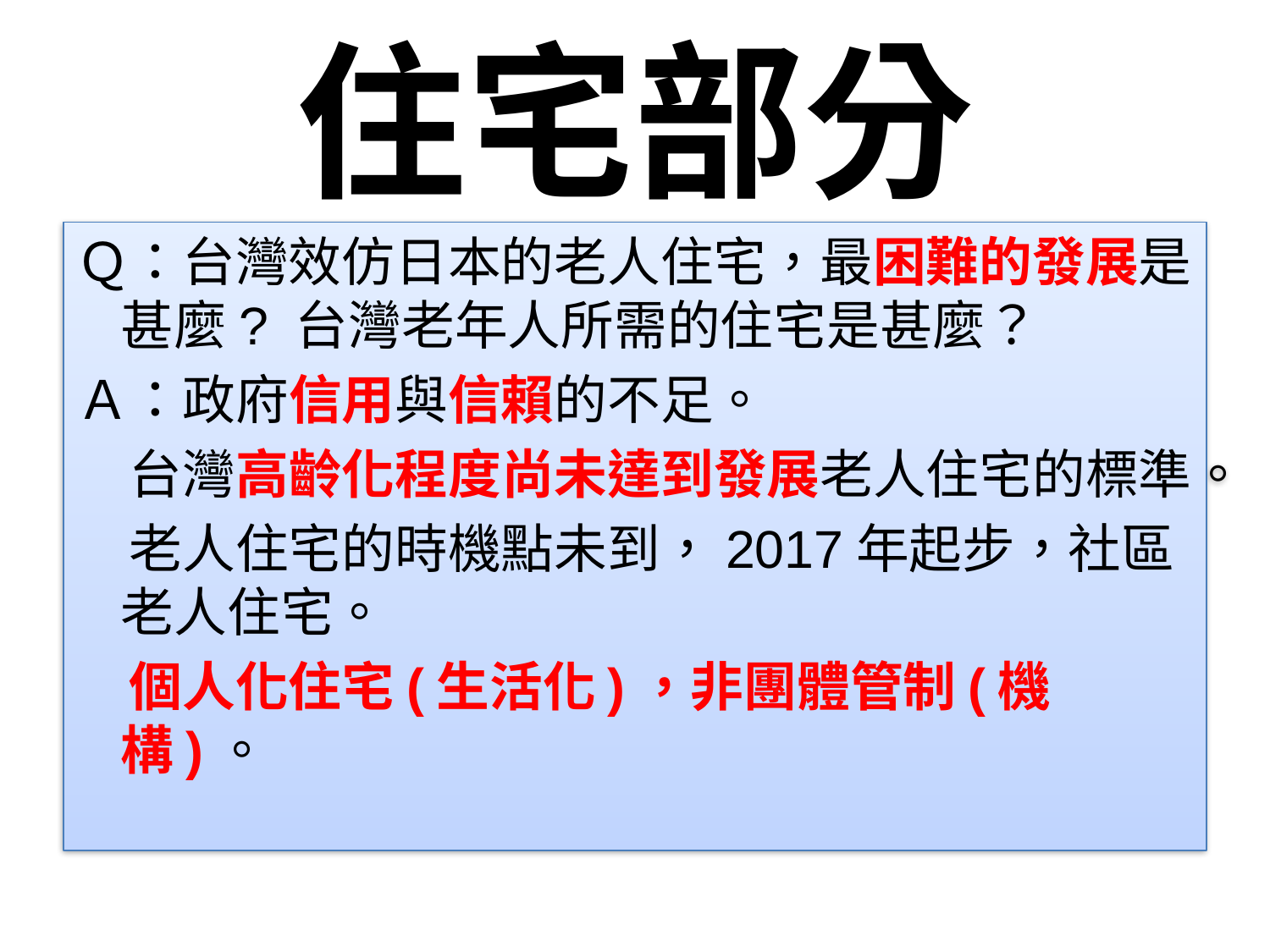

# 住宅部分
Ｑ：台灣效仿日本的老人住宅，最困難的發展是甚麼? 台灣老年人所需的住宅是甚麼？
Ａ：政府信用與信賴的不足。
　台灣高齡化程度尚未達到發展老人住宅的標準。
　老人住宅的時機點未到，2017年起步，社區老人住宅。
　個人化住宅(生活化)，非團體管制(機構)。